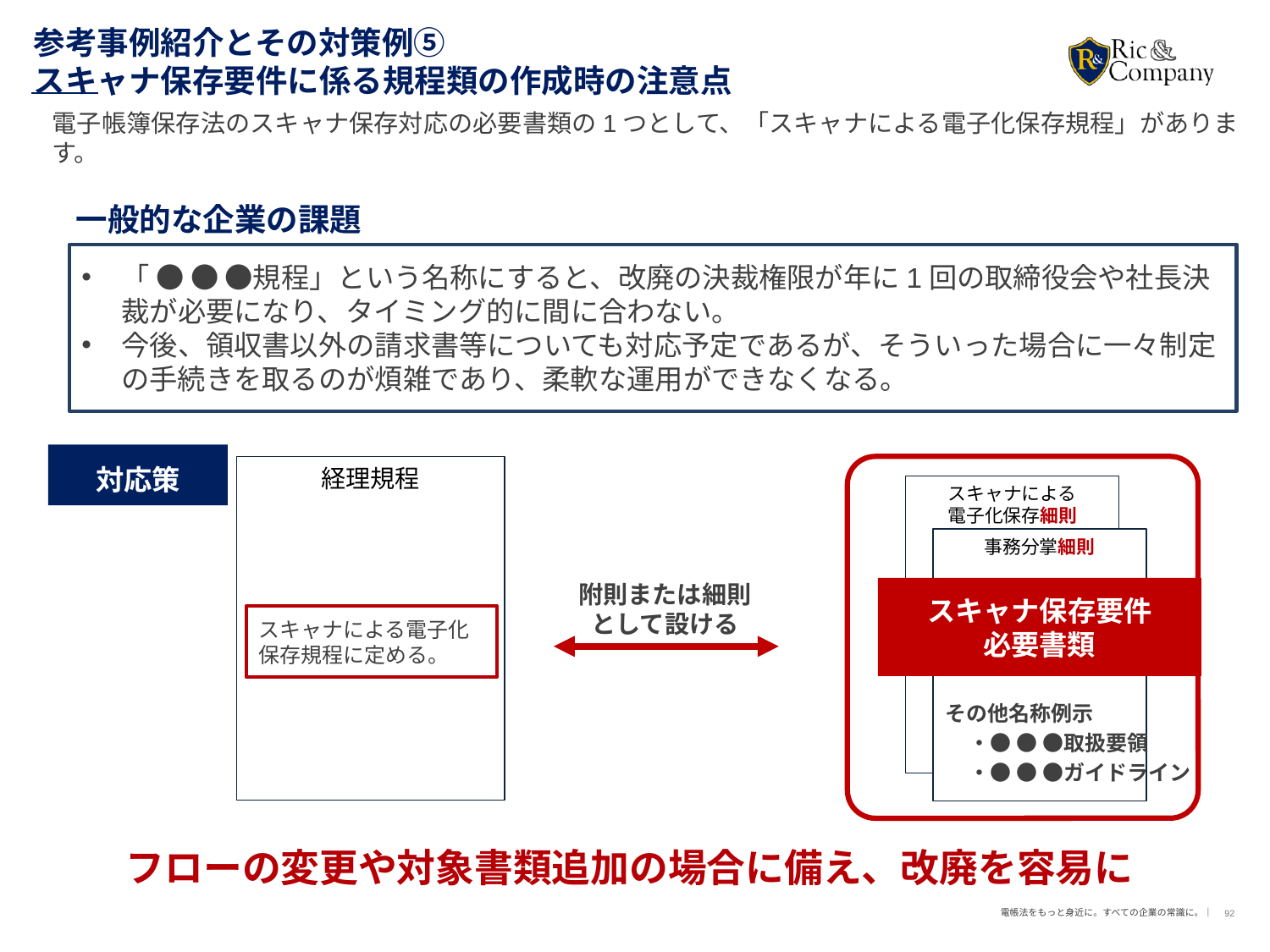

# 参考事例紹介とその対策例⑤ スキャナ保存要件に係る規程類の作成時の注意点
電子帳簿保存法のスキャナ保存対応の必要書類の1つとして、「スキャナによる電子化保存規程」があります。
一般的な企業の課題
「 ● ● ●規程」という名称にすると、改廃の決裁権限が年に1回の取締役会や社長決裁が必要になり、タイミング的に間に合わない。
今後、領収書以外の請求書等についても対応予定であるが、そういった場合に一々制定の手続きを取るのが煩雑であり、柔軟な運用ができなくなる。
対応策
経理規程

スキャナによる
電子化保存細則
事務分掌細則
附則または細則として設ける
スキャナ保存要件
必要書類
スキャナによる電子化保存規程に定める。
その他名称例示
・● ● ●取扱要領
・● ● ●ガイドライン
フローの変更や対象書類追加の場合に備え、改廃を容易に